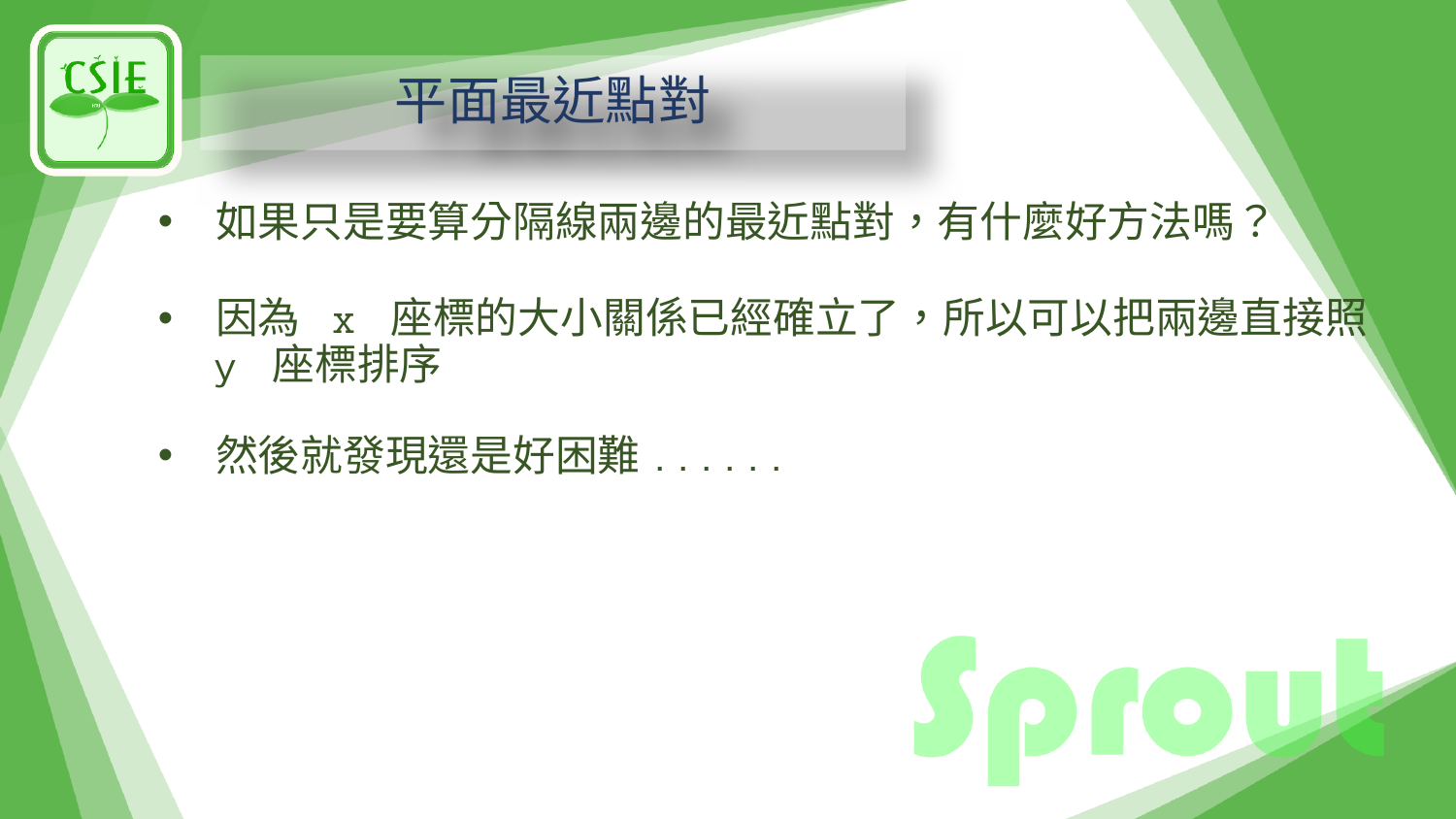

# 平面最近點對
如果只是要算分隔線兩邊的最近點對，有什麼好方法嗎？
因為 x 座標的大小關係已經確立了，所以可以把兩邊直接照 y 座標排序
然後就發現還是好困難......